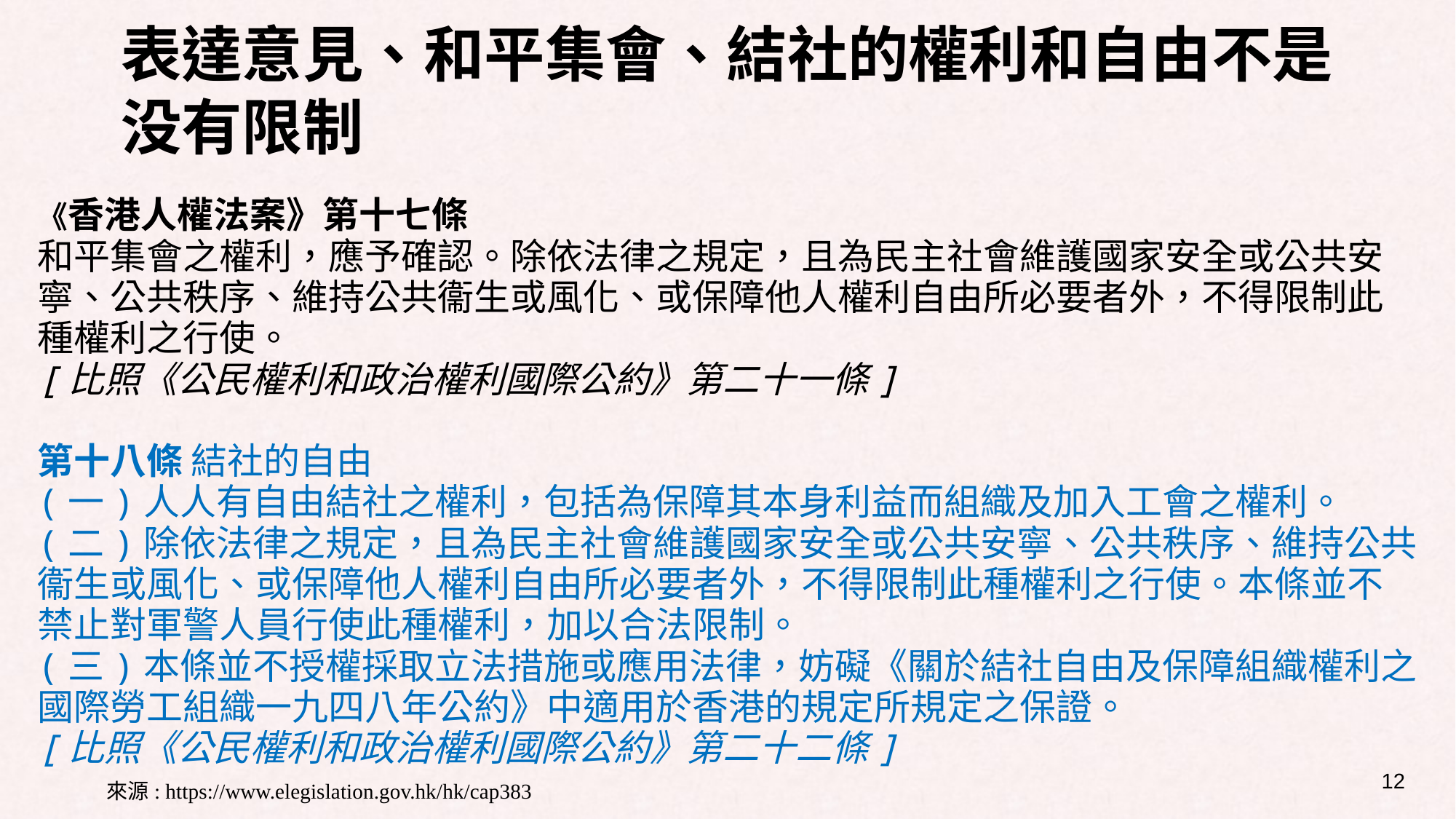

表達意見、和平集會、結社的權利和自由不是没有限制

《香港人權法案》第十七條
和平集會之權利，應予確認。除依法律之規定，且為民主社會維護國家安全或公共安寧、公共秩序、維持公共衞生或風化、或保障他人權利自由所必要者外，不得限制此種權利之行使。
[比照《公民權利和政治權利國際公約》第二十一條]

第十八條 結社的自由
(一)人人有自由結社之權利，包括為保障其本身利益而組織及加入工會之權利。
(二)除依法律之規定，且為民主社會維護國家安全或公共安寧、公共秩序、維持公共衞生或風化、或保障他人權利自由所必要者外，不得限制此種權利之行使。本條並不禁止對軍警人員行使此種權利，加以合法限制。
(三)本條並不授權採取立法措施或應用法律，妨礙《關於結社自由及保障組織權利之國際勞工組織一九四八年公約》中適用於香港的規定所規定之保證。
[比照《公民權利和政治權利國際公約》第二十二條]
12
來源: https://www.elegislation.gov.hk/hk/cap383